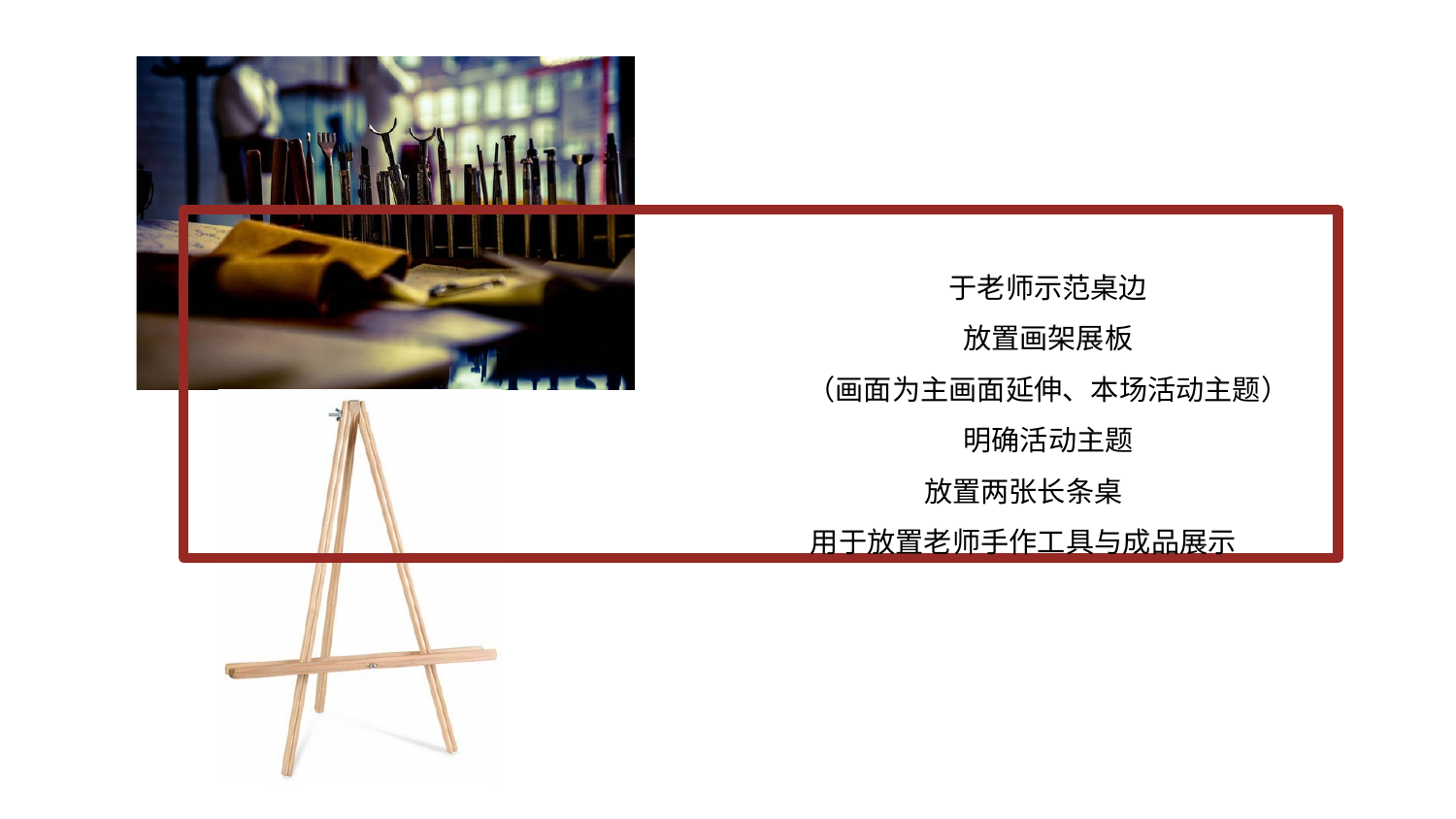

于老师示范桌边 放置画架展板
（画面为主画面延伸、本场活动主题） 明确活动主题
放置两张长条桌
用于放置老师手作工具与成品展示